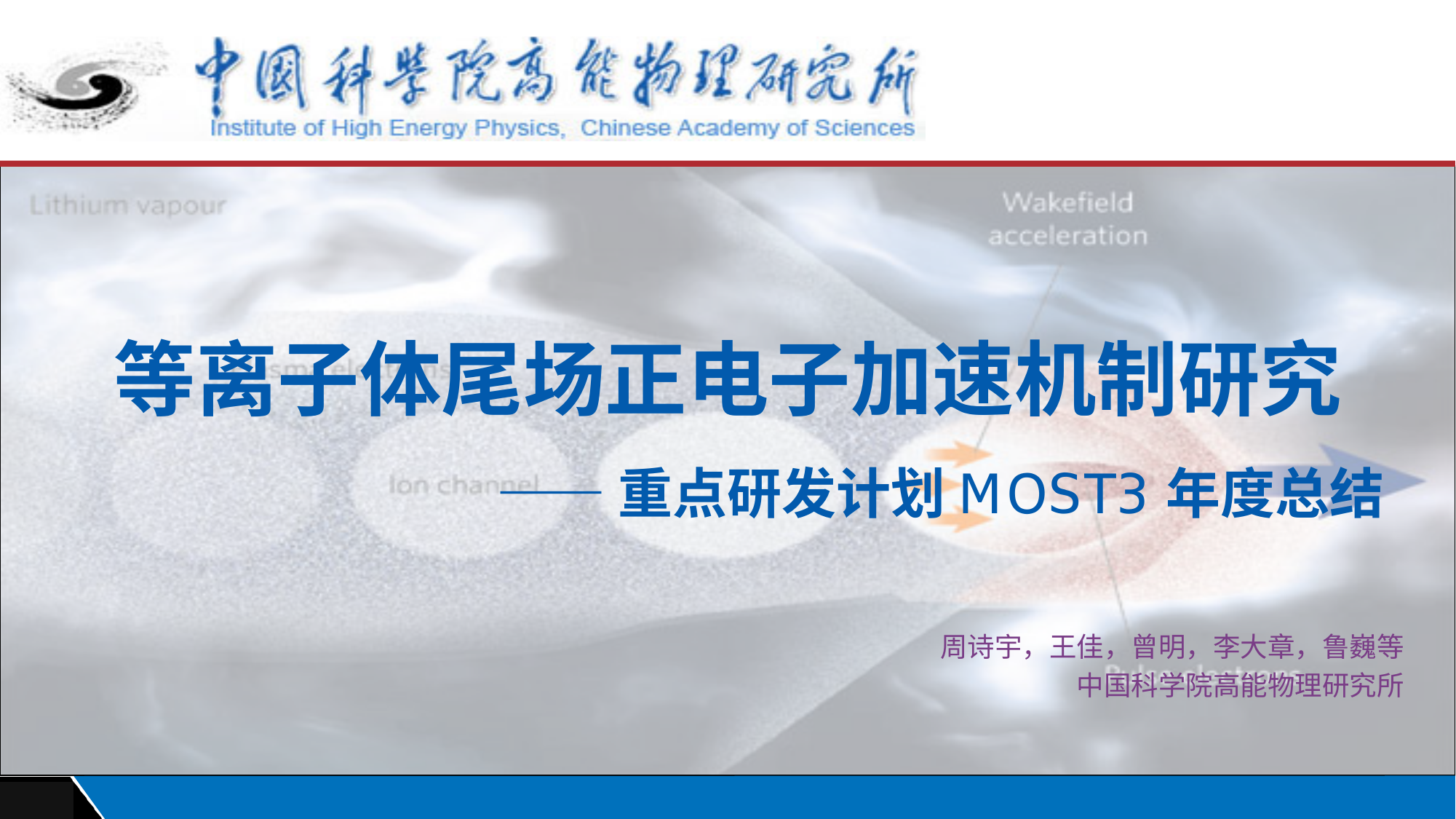

等离子体尾场正电子加速机制研究
——重点研发计划MOST3年度总结
周诗宇，王佳，曾明，李大章，鲁巍等
中国科学院高能物理研究所